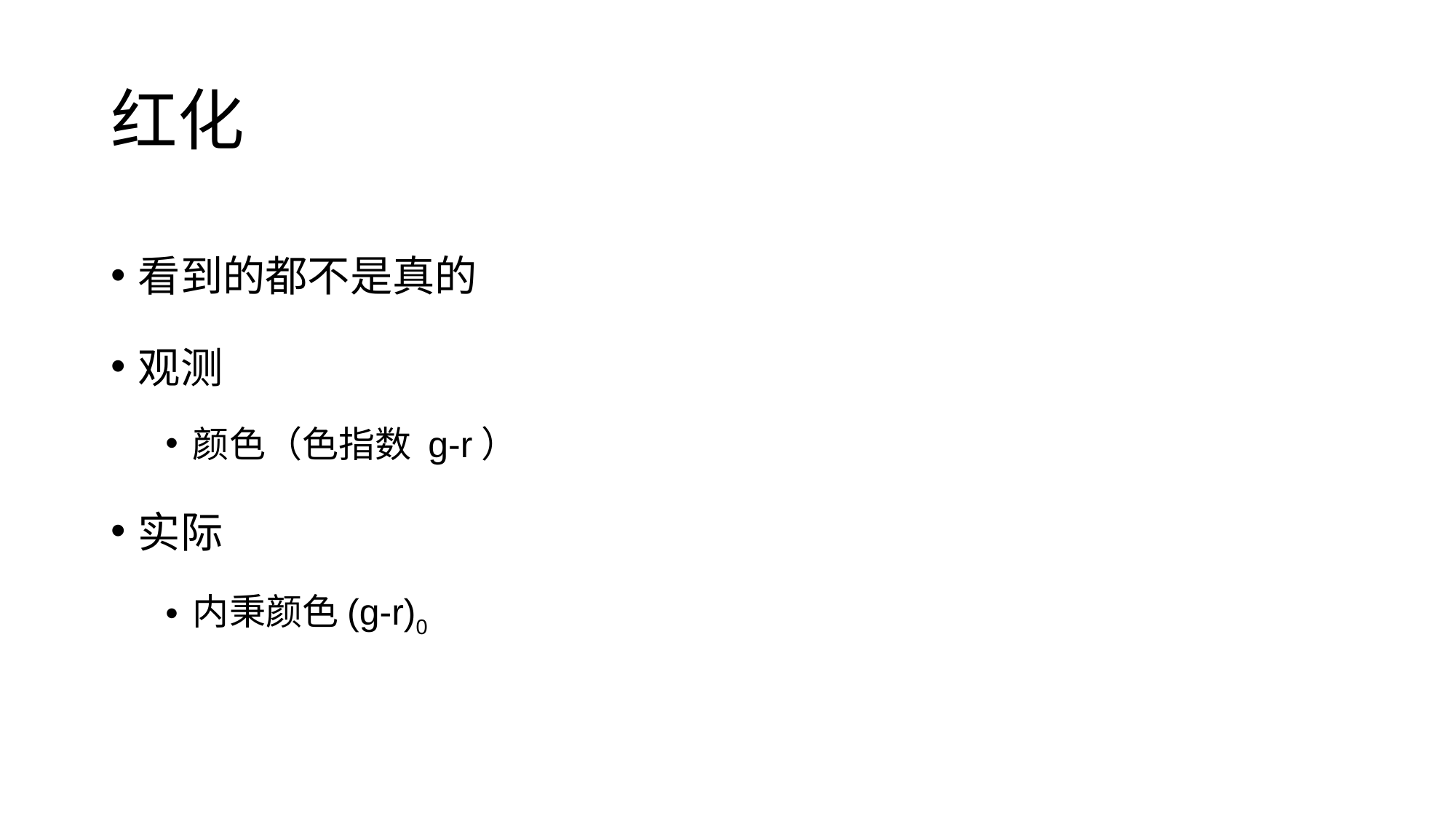

# 红化
看到的都不是真的
观测
颜色（色指数 g-r）
实际
内秉颜色(g-r)0